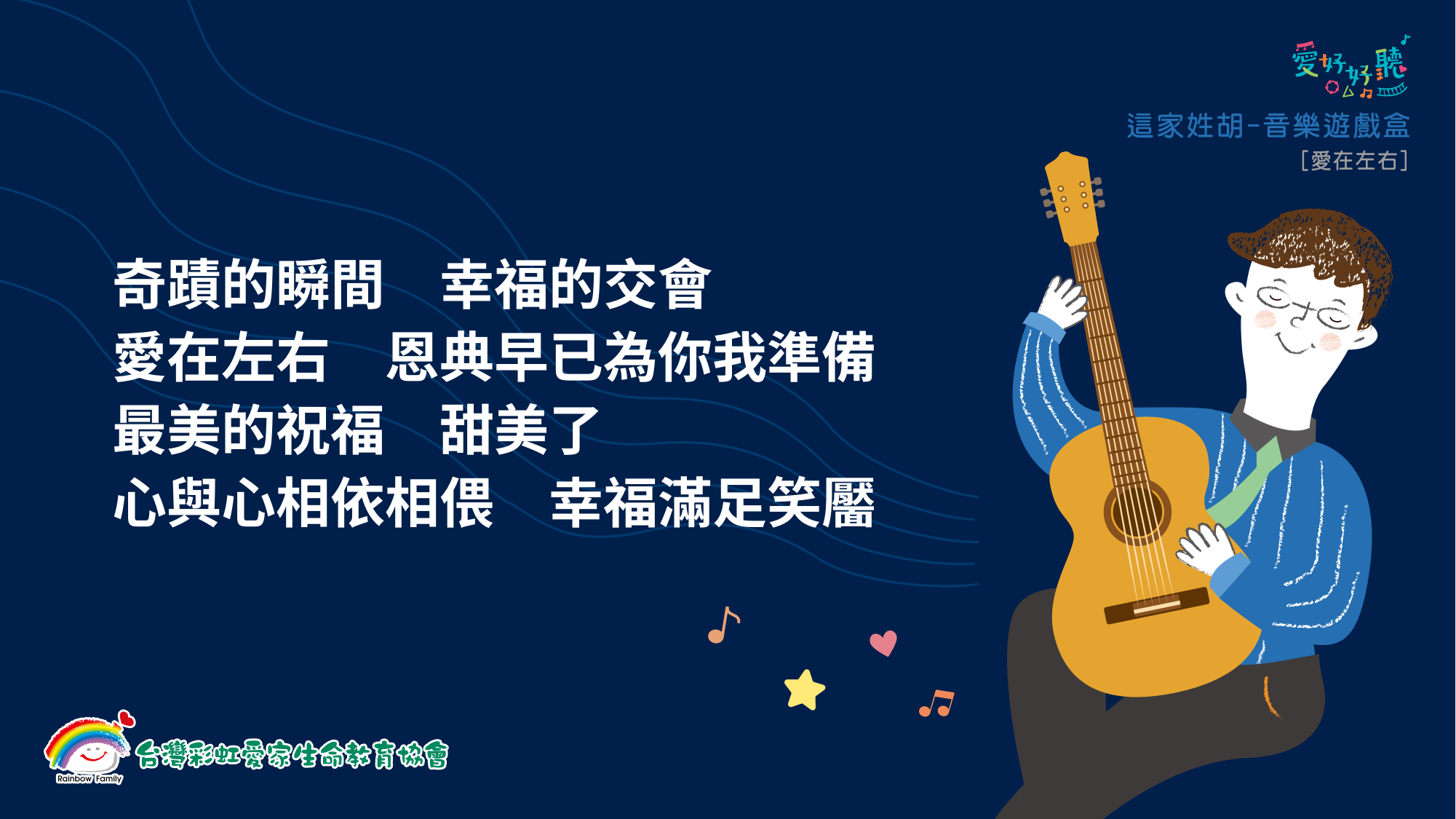

奇蹟的瞬間　幸福的交會
愛在左右　恩典早已為你我準備
最美的祝福　甜美了
心與心相依相偎　幸福滿足笑靨